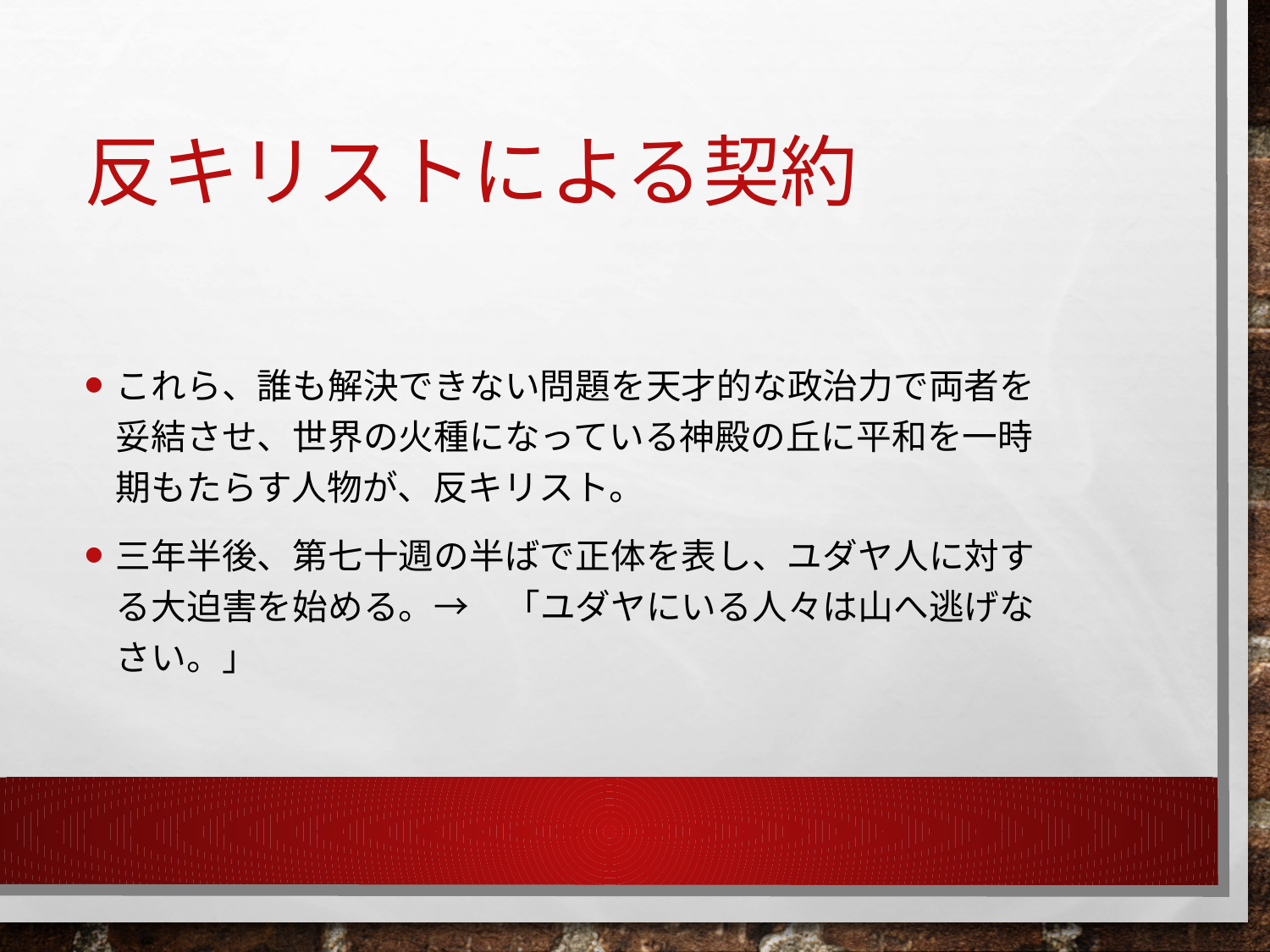

# 反キリストによる契約
これら、誰も解決できない問題を天才的な政治力で両者を妥結させ、世界の火種になっている神殿の丘に平和を一時期もたらす人物が、反キリスト。
三年半後、第七十週の半ばで正体を表し、ユダヤ人に対する大迫害を始める。→　「ユダヤにいる人々は山へ逃げなさい。」